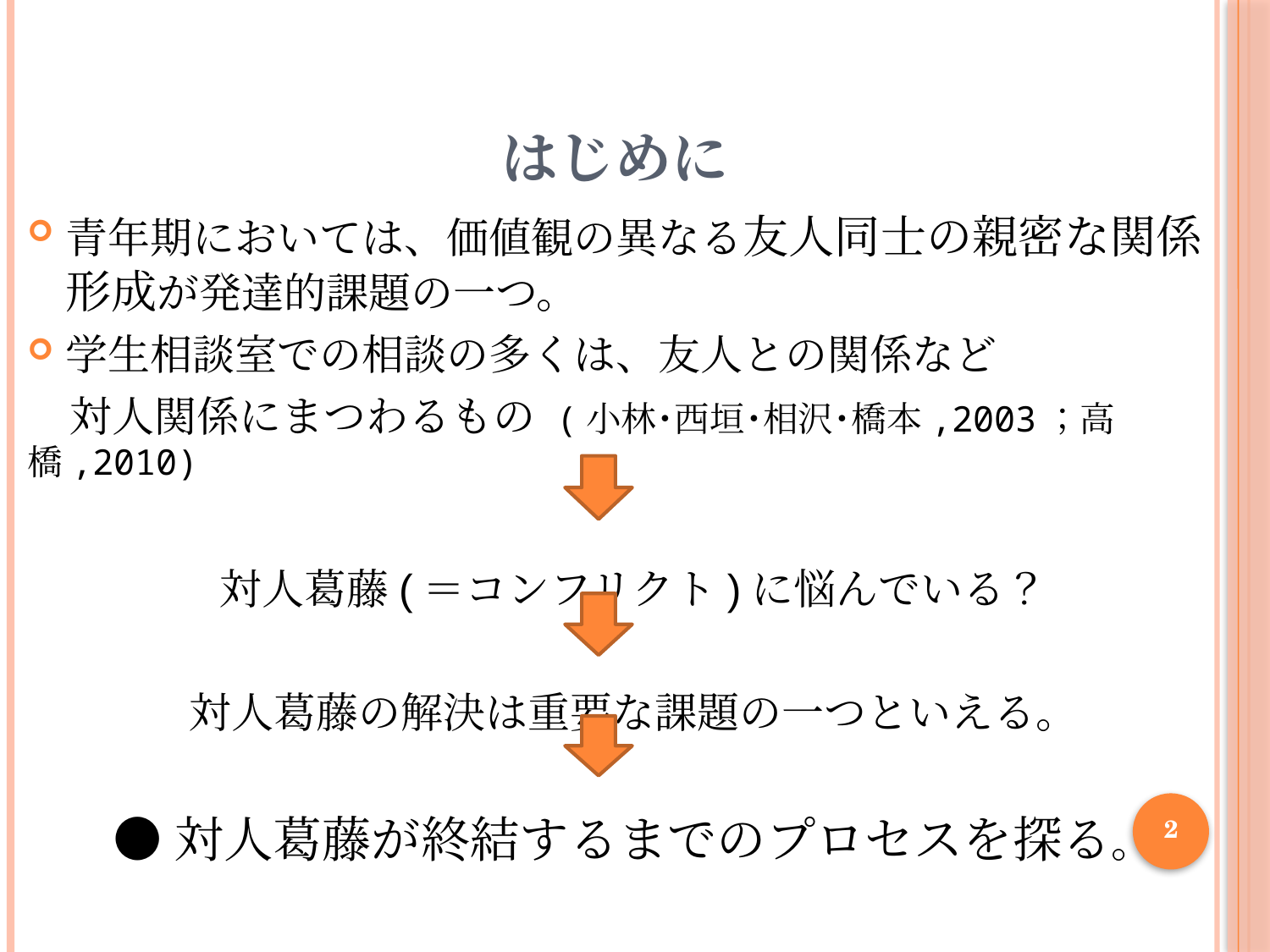

# はじめに
青年期においては、価値観の異なる友人同士の親密な関係形成が発達的課題の一つ。
学生相談室での相談の多くは、友人との関係など
　対人関係にまつわるもの (小林･西垣･相沢･橋本,2003；高橋,2010)

対人葛藤(＝コンフリクト)に悩んでいる？

対人葛藤の解決は重要な課題の一つといえる。

●対人葛藤が終結するまでのプロセスを探る。

2